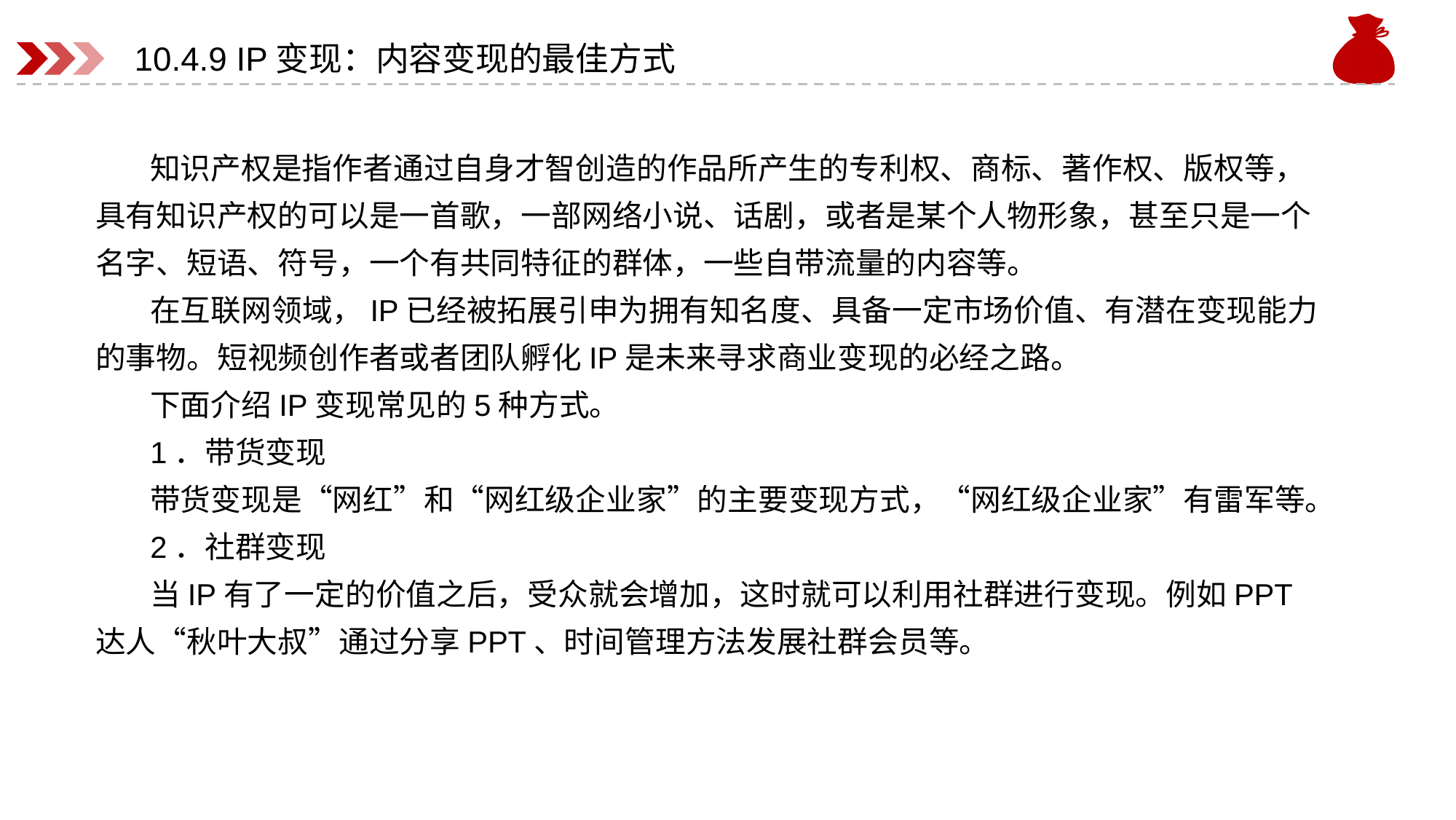

# 10.4.9 IP变现：内容变现的最佳方式
48
知识产权是指作者通过自身才智创造的作品所产生的专利权、商标、著作权、版权等，具有知识产权的可以是一首歌，一部网络小说、话剧，或者是某个人物形象，甚至只是一个名字、短语、符号，一个有共同特征的群体，一些自带流量的内容等。
在互联网领域，IP已经被拓展引申为拥有知名度、具备一定市场价值、有潜在变现能力的事物。短视频创作者或者团队孵化IP是未来寻求商业变现的必经之路。
下面介绍IP变现常见的5种方式。
1．带货变现
带货变现是“网红”和“网红级企业家”的主要变现方式，“网红级企业家”有雷军等。
2．社群变现
当IP有了一定的价值之后，受众就会增加，这时就可以利用社群进行变现。例如PPT达人“秋叶大叔”通过分享PPT、时间管理方法发展社群会员等。